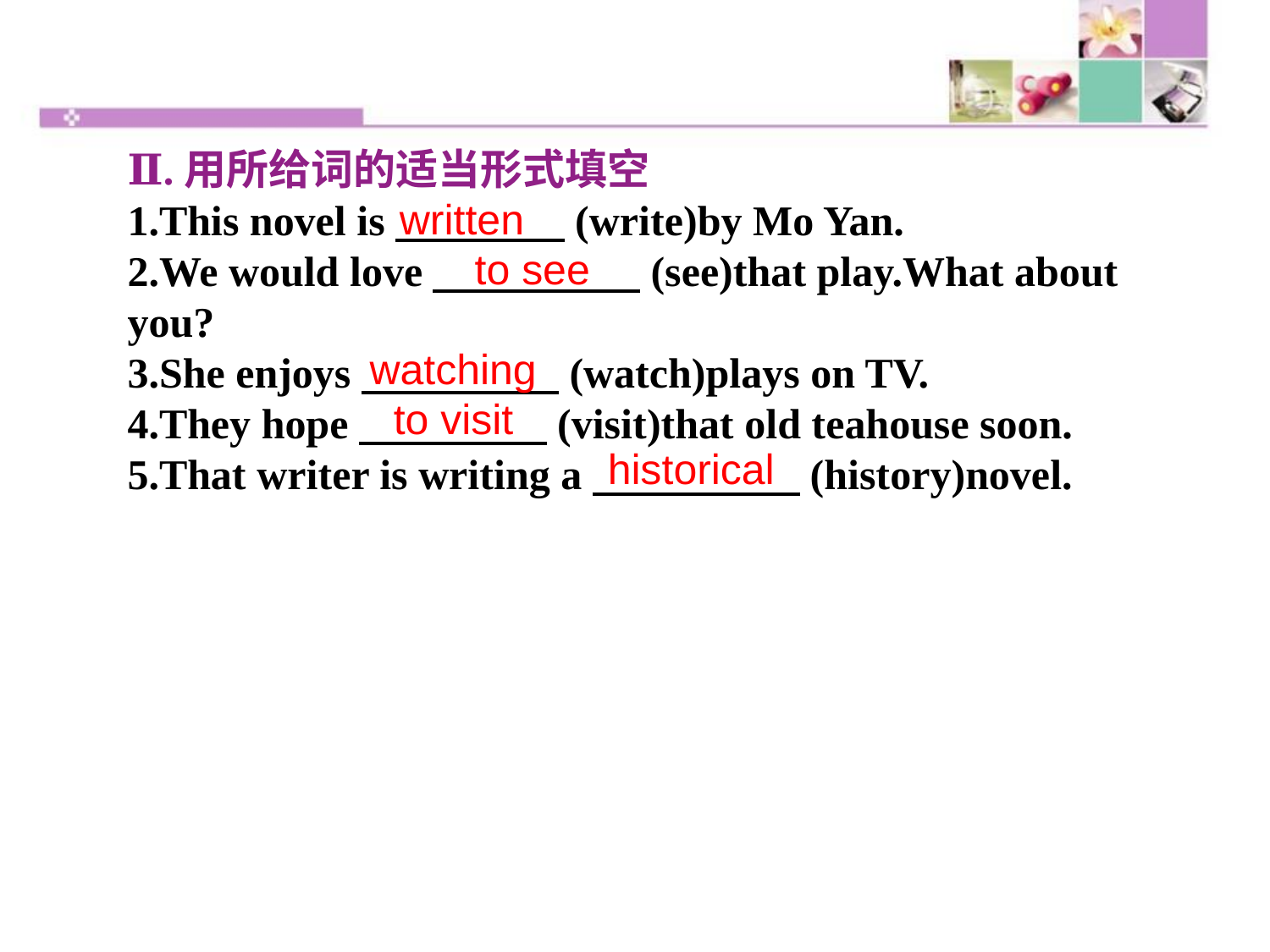

Ⅱ.用所给词的适当形式填空
1.This novel is　　　　(write)by Mo Yan.
2.We would love　　　　    (see)that play.What about you?
3.She enjoys　　　　   (watch)plays on TV.
4.They hope　　　　  (visit)that old teahouse soon.
5.That writer is writing a　　　　    (history)novel.
written
to see
watching
to visit
historical